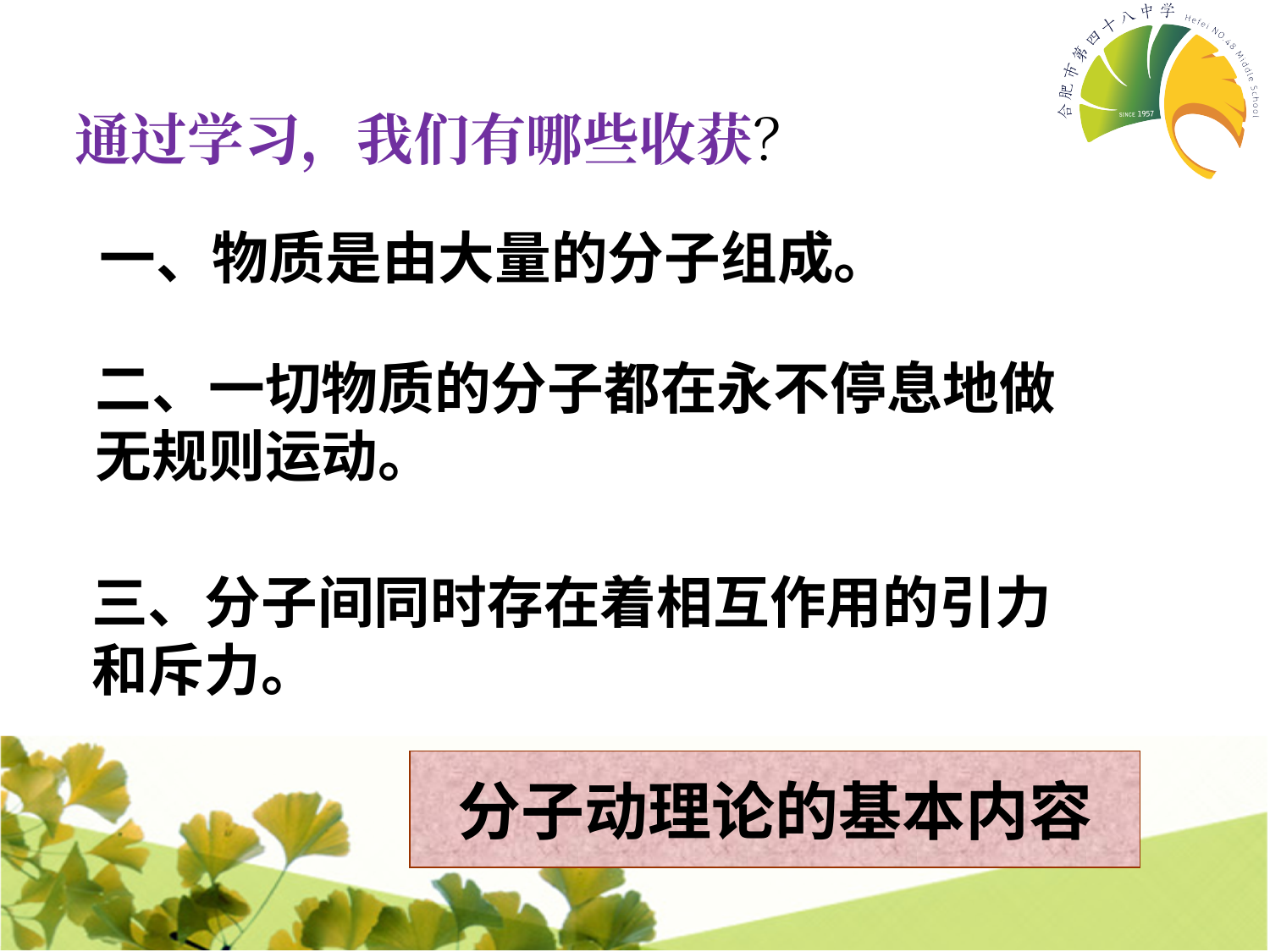

通过学习，我们有哪些收获？
一、物质是由大量的分子组成。
二、一切物质的分子都在永不停息地做无规则运动。
三、分子间同时存在着相互作用的引力和斥力。
分子动理论的基本内容